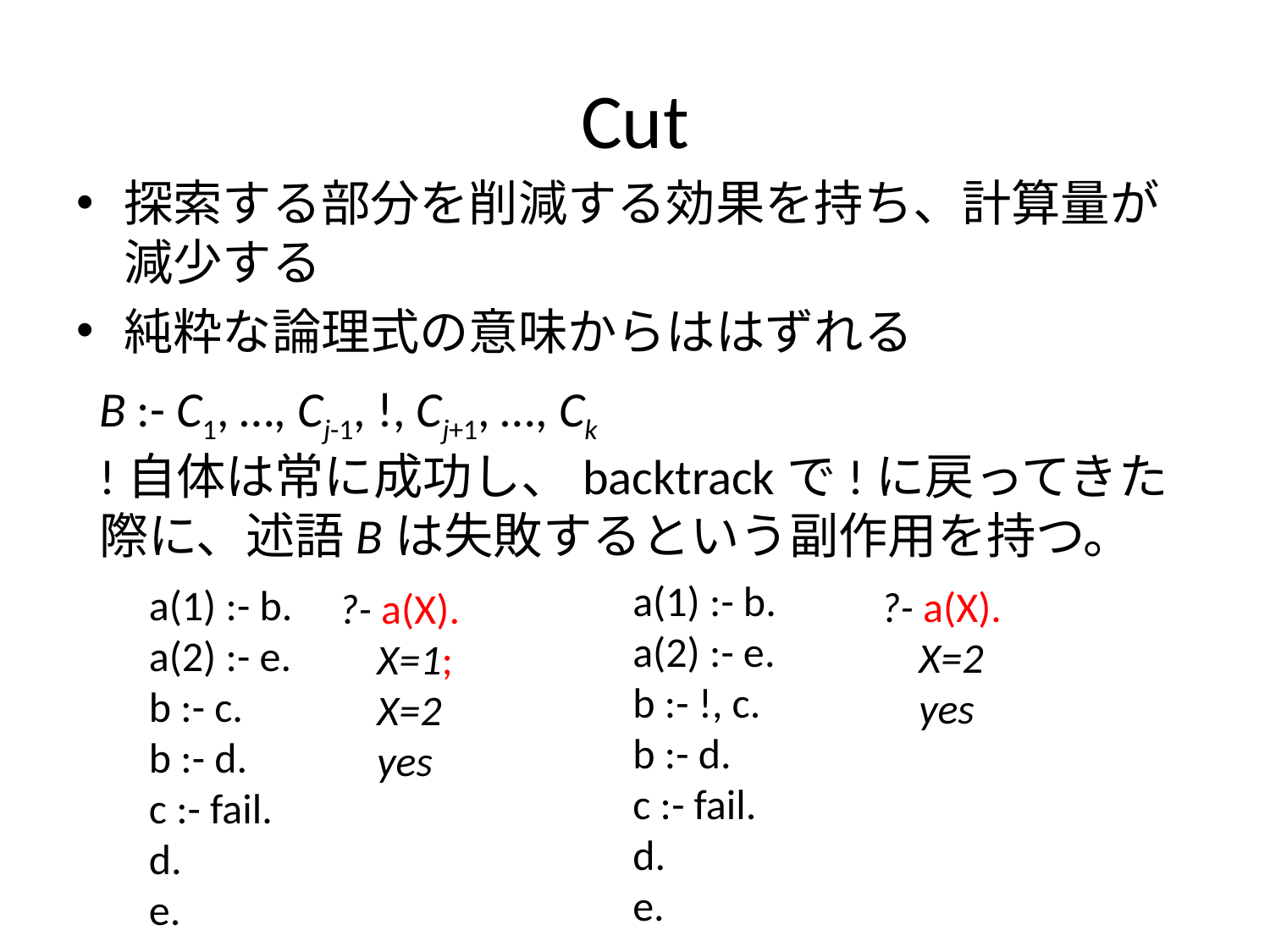

# Cut
探索する部分を削減する効果を持ち、計算量が減少する
純粋な論理式の意味からははずれる
B :- C1, …, Cj-1, !, Cj+1, …, Ck
!自体は常に成功し、backtrackで!に戻ってきた際に、述語Bは失敗するという副作用を持つ。
a(1) :- b.
a(2) :- e.
b :- !, c.
b :- d.
c :- fail.
d.
e.
a(1) :- b.
a(2) :- e.
b :- c.
b :- d.
c :- fail.
d.
e.
?- a(X).
    X=2
    yes
?- a(X).
    X=1;
    X=2
    yes